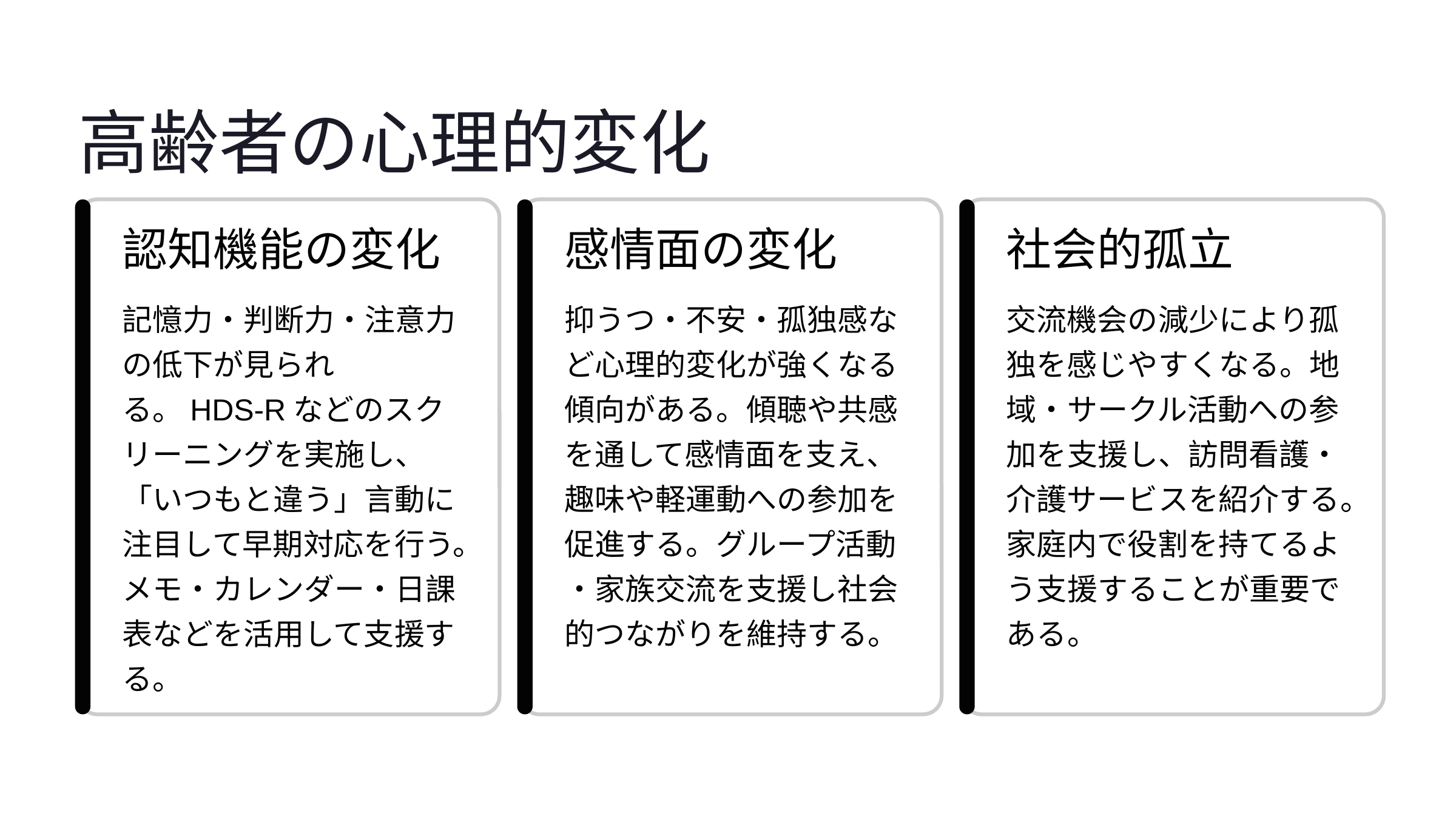

高齢者の心理的変化

認知機能の変化
感情面の変化
社会的孤立
記憶力・判断力・注意力の低下が見られる。HDS-Rなどのスクリーニングを実施し、「いつもと違う」言動に注目して早期対応を行う。メモ・カレンダー・日課表などを活用して支援する。
抑うつ・不安・孤独感など心理的変化が強くなる傾向がある。傾聴や共感を通して感情面を支え、趣味や軽運動への参加を促進する。グループ活動・家族交流を支援し社会的つながりを維持する。
交流機会の減少により孤独を感じやすくなる。地域・サークル活動への参加を支援し、訪問看護・介護サービスを紹介する。家庭内で役割を持てるよう支援することが重要である。